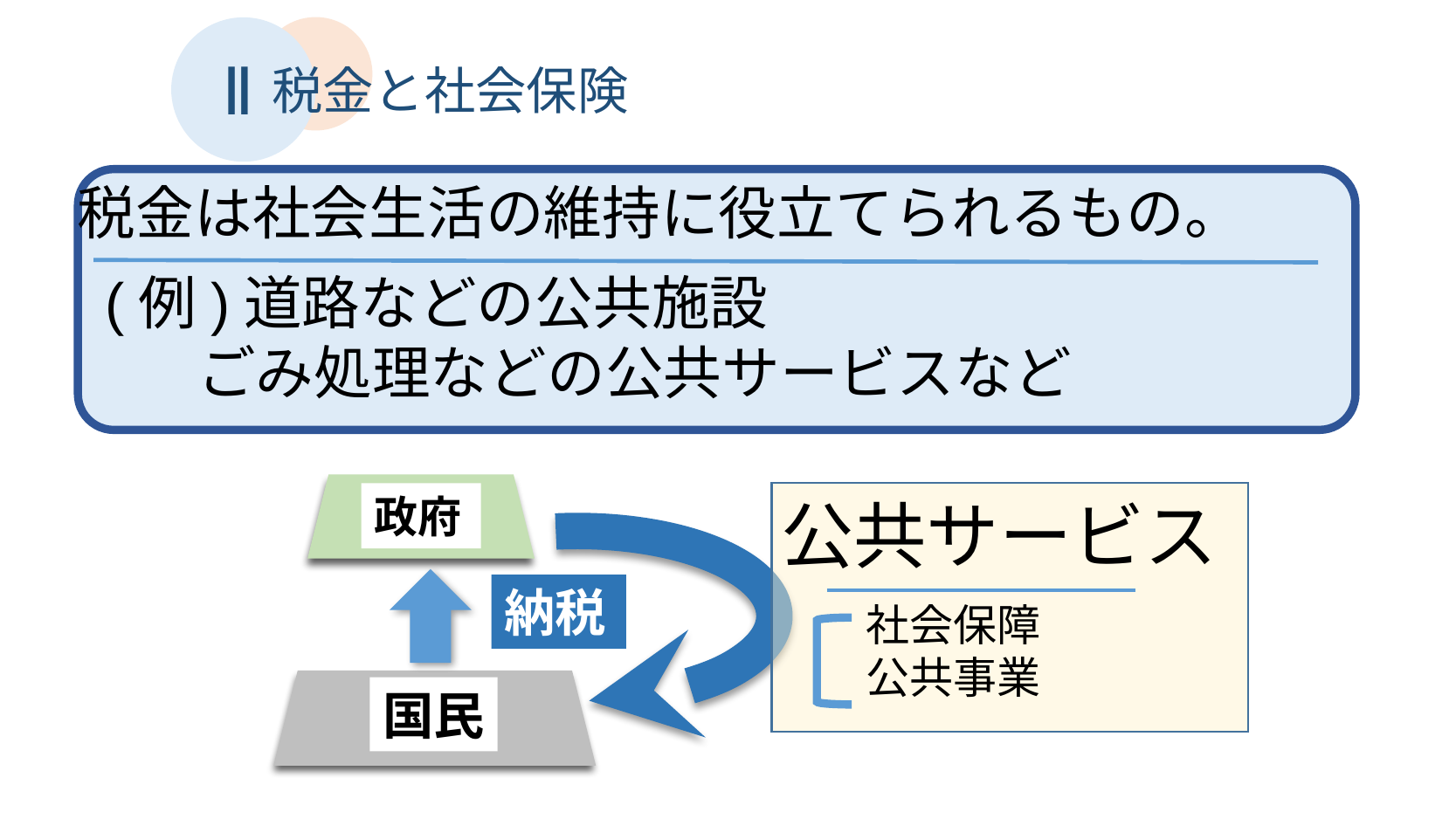

Ⅱ
税金と社会保険

税金は社会生活の維持に役立てられるもの。
(例)道路などの公共施設
      ごみ処理などの公共サービスなど

政府

納税

国民

公共サービス
社会保障
公共事業